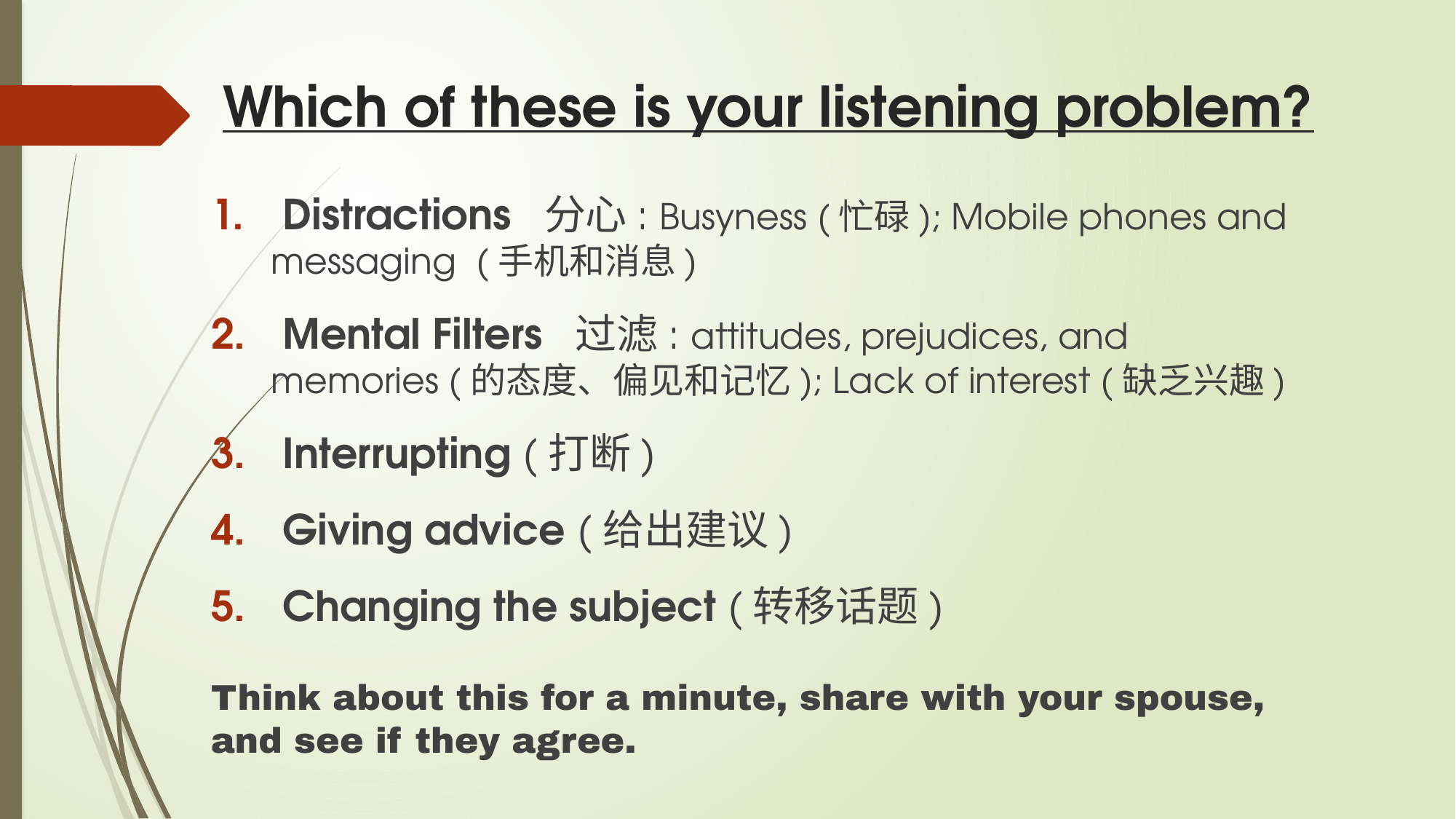

# Which of these is your listening problem?
 Distractions  分心: Busyness (忙碌); Mobile phones and messaging  (手机和消息)
 Mental Filters  过滤: attitudes, prejudices, and memories (的态度、偏见和记忆); Lack of interest (缺乏兴趣)
 Interrupting (打断)
 Giving advice (给出建议)
 Changing the subject (转移话题)
Think about this for a minute, share with your spouse, and see if they agree.